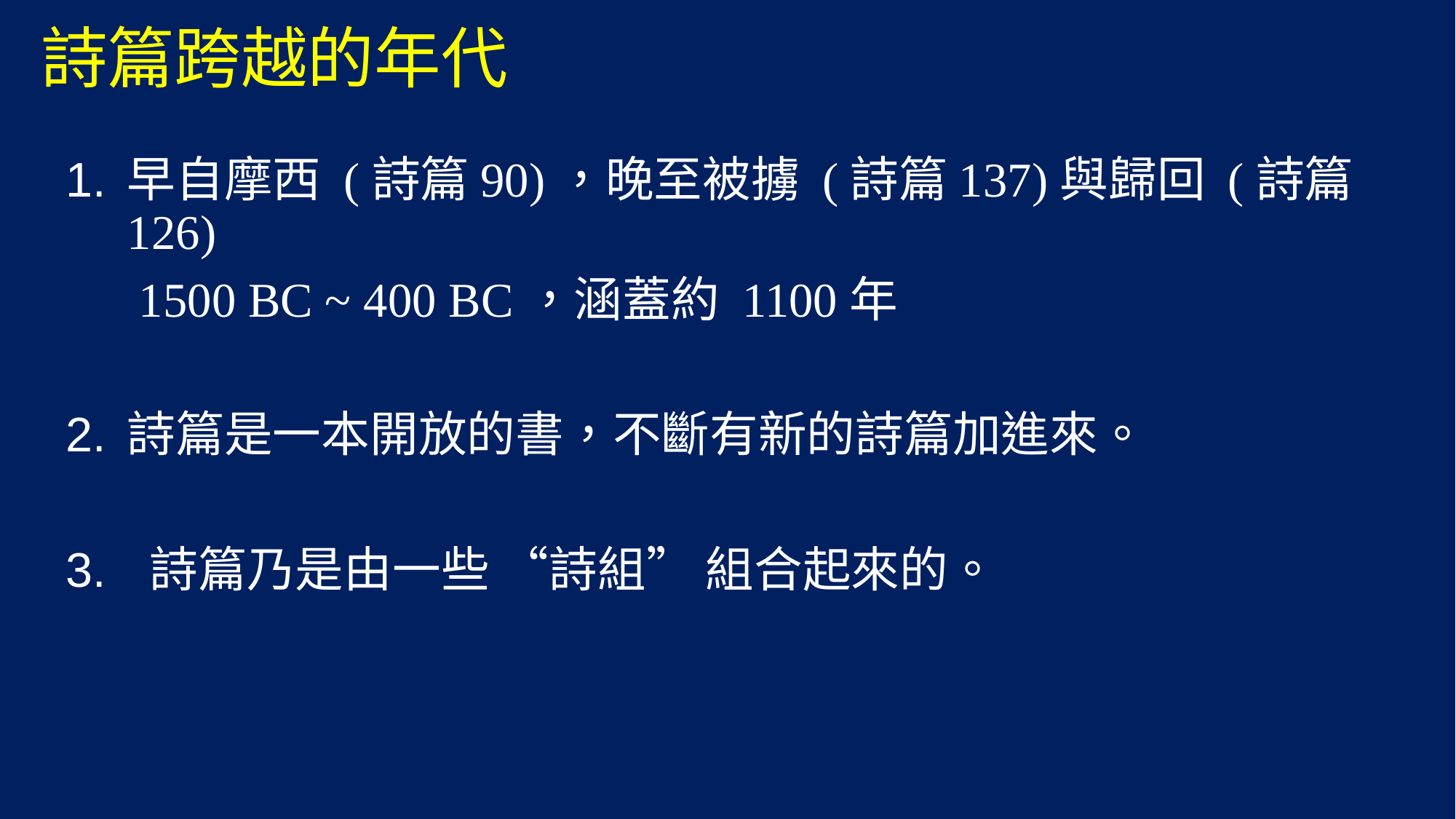

# 詩篇跨越的年代
早自摩西 (詩篇90)，晚至被擄 (詩篇137)與歸回 (詩篇126)
      1500 BC ~ 400 BC，涵蓋約 1100年

詩篇是一本開放的書，不斷有新的詩篇加進來。

 詩篇乃是由一些 “詩組” 組合起來的。